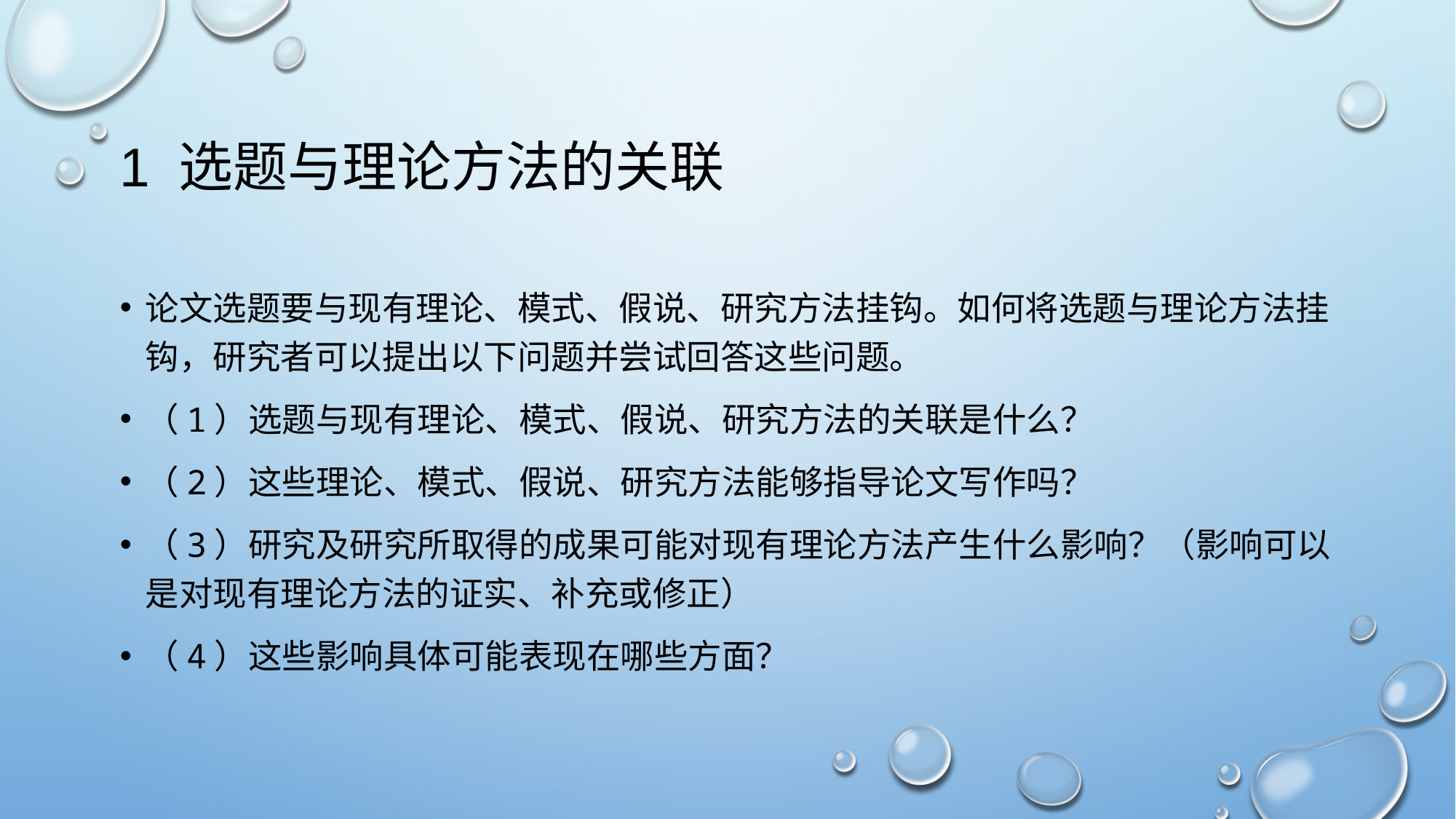

# 1 选题与理论方法的关联
论文选题要与现有理论、模式、假说、研究方法挂钩。如何将选题与理论方法挂钩，研究者可以提出以下问题并尝试回答这些问题。
（1）选题与现有理论、模式、假说、研究方法的关联是什么？
（2）这些理论、模式、假说、研究方法能够指导论文写作吗？
（3）研究及研究所取得的成果可能对现有理论方法产生什么影响？（影响可以是对现有理论方法的证实、补充或修正）
（4）这些影响具体可能表现在哪些方面？